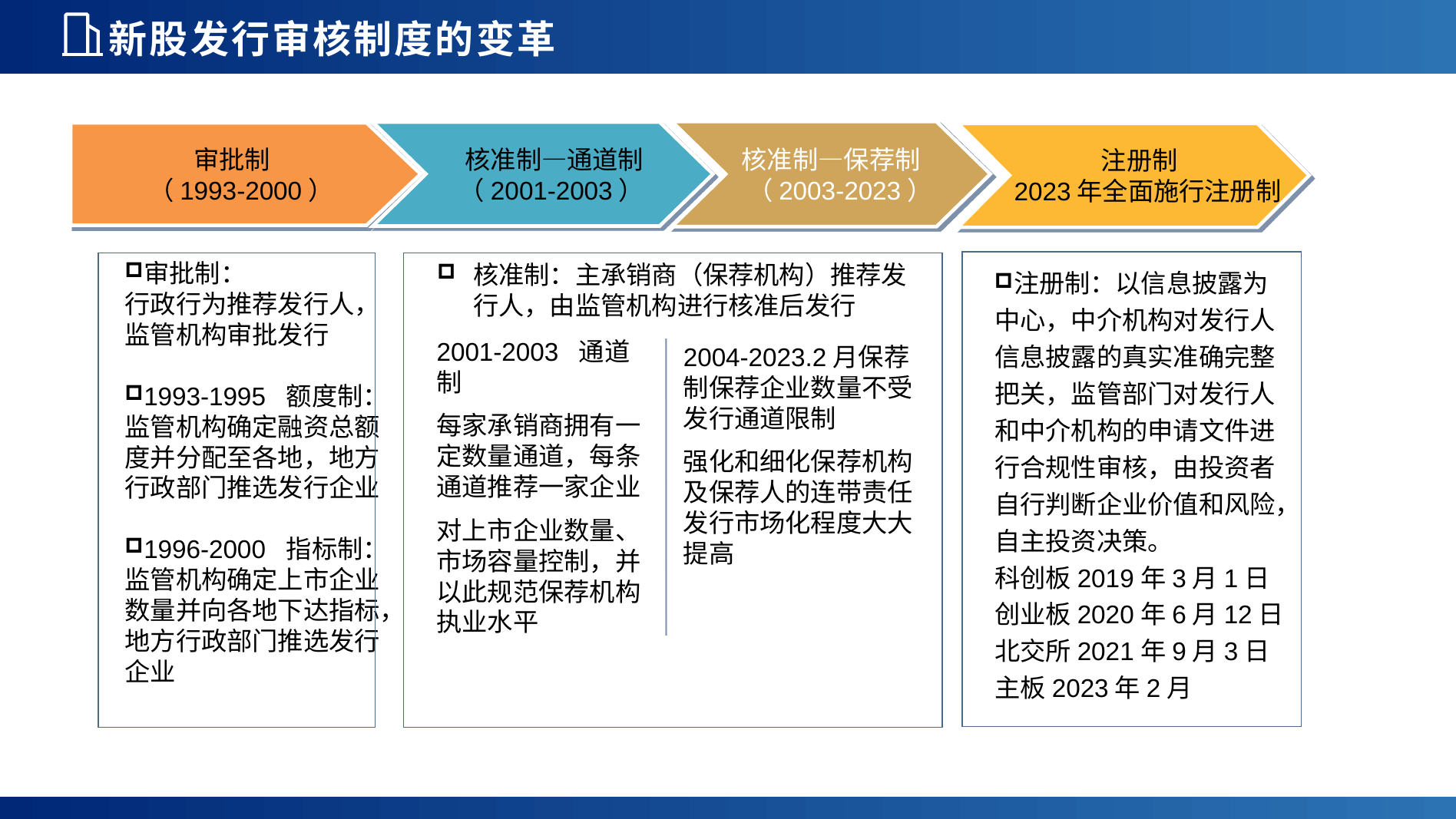

新股发行审核制度的变革

核准制—保荐制
  （2003-2023）
   核准制—通道制
  （2001-2003）
审批制
  （1993-2000）
 注册制
    2023年全面施行注册制
审批制：
行政行为推荐发行人，监管机构审批发行

1993-1995  额度制：监管机构确定融资总额度并分配至各地，地方行政部门推选发行企业

1996-2000  指标制：监管机构确定上市企业数量并向各地下达指标，地方行政部门推选发行企业

核准制：主承销商（保荐机构）推荐发行人，由监管机构进行核准后发行

注册制：以信息披露为中心，中介机构对发行人信息披露的真实准确完整把关，监管部门对发行人和中介机构的申请文件进行合规性审核，由投资者自行判断企业价值和风险，自主投资决策。
科创板2019年3月1日
创业板2020年6月12日
北交所2021年9月3日
主板2023年2月

2001-2003  通道制
每家承销商拥有一定数量通道，每条通道推荐一家企业
对上市企业数量、市场容量控制，并以此规范保荐机构执业水平
2004-2023.2月保荐制保荐企业数量不受发行通道限制
强化和细化保荐机构及保荐人的连带责任发行市场化程度大大提高